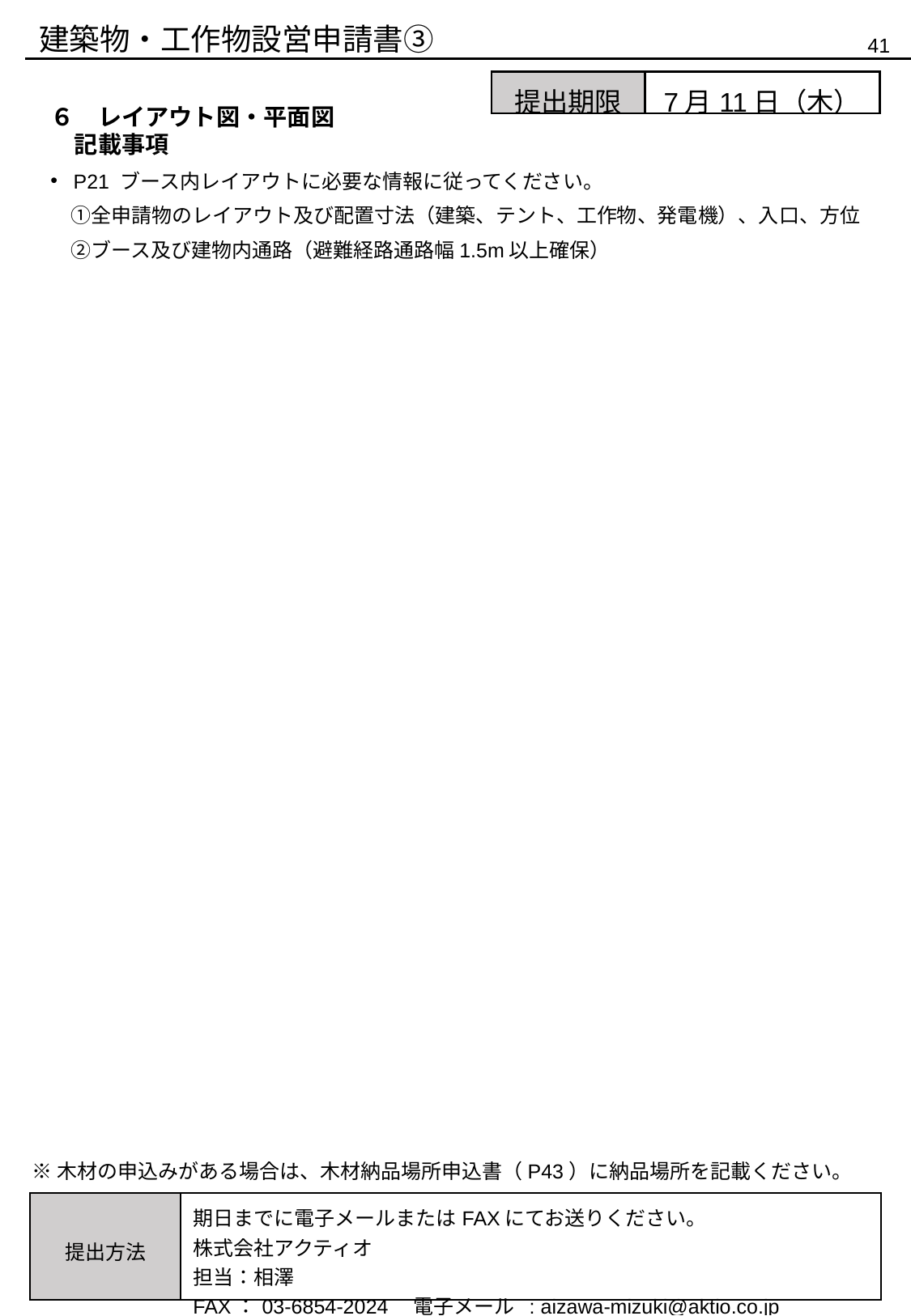

建築物・工作物設営申請書③
41
| 提出期限 | 7月11日（木） |
| --- | --- |
６　レイアウト図・平面図
　記載事項
P21 ブース内レイアウトに必要な情報に従ってください。
　①全申請物のレイアウト及び配置寸法（建築、テント、工作物、発電機）、入口、方位
　②ブース及び建物内通路（避難経路通路幅1.5m以上確保）
※木材の申込みがある場合は、木材納品場所申込書（P43）に納品場所を記載ください。
| 提出方法 | 期日までに電子メールまたはFAXにてお送りください。 株式会社アクティオ 担当：相澤 FAX：03-6854-2024　電子メール : aizawa-mizuki@aktio.co.jp |
| --- | --- |